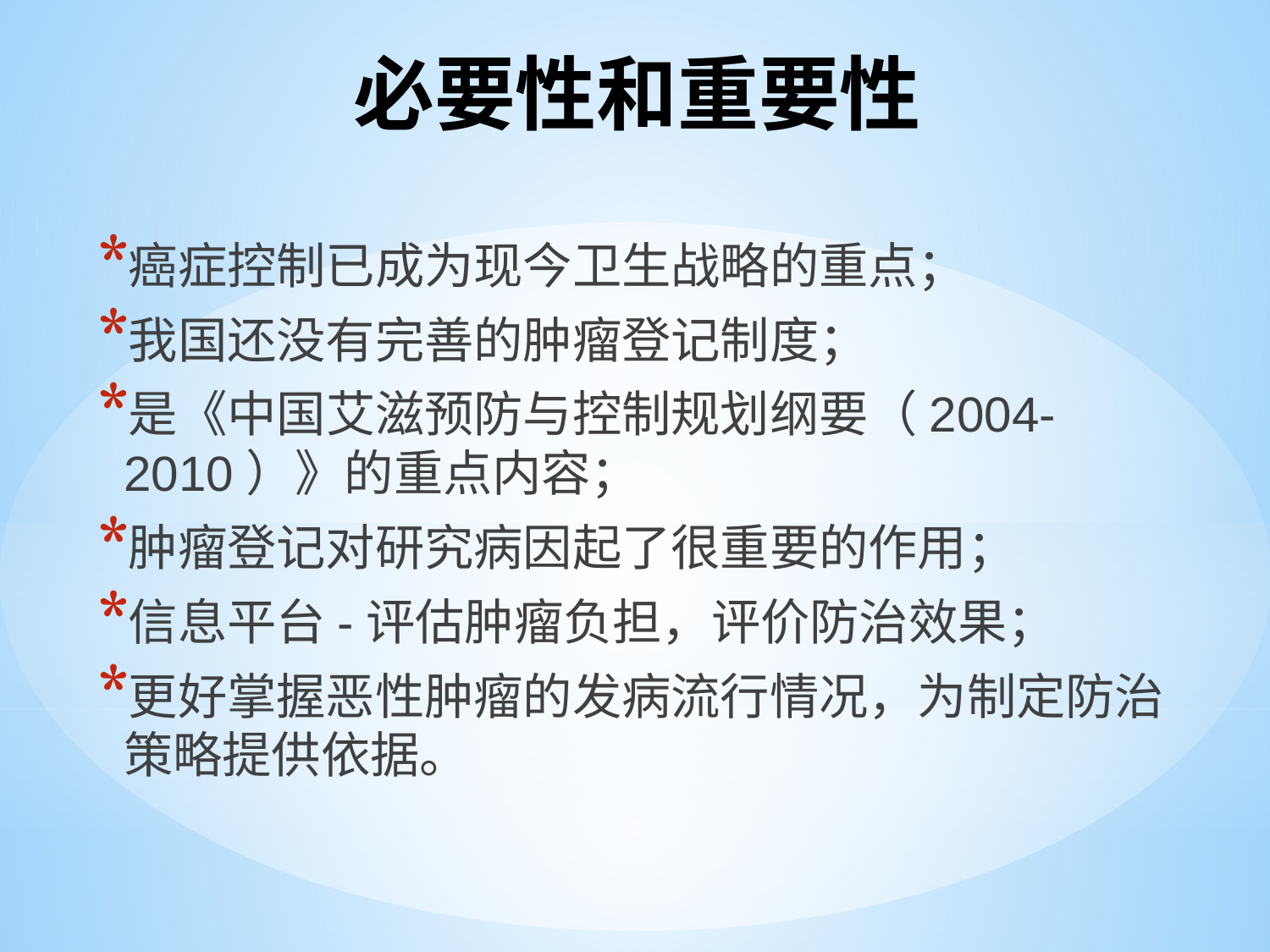

# 必要性和重要性
癌症控制已成为现今卫生战略的重点；
我国还没有完善的肿瘤登记制度；
是《中国艾滋预防与控制规划纲要（2004-2010）》的重点内容；
肿瘤登记对研究病因起了很重要的作用；
信息平台-评估肿瘤负担，评价防治效果；
更好掌握恶性肿瘤的发病流行情况，为制定防治策略提供依据。